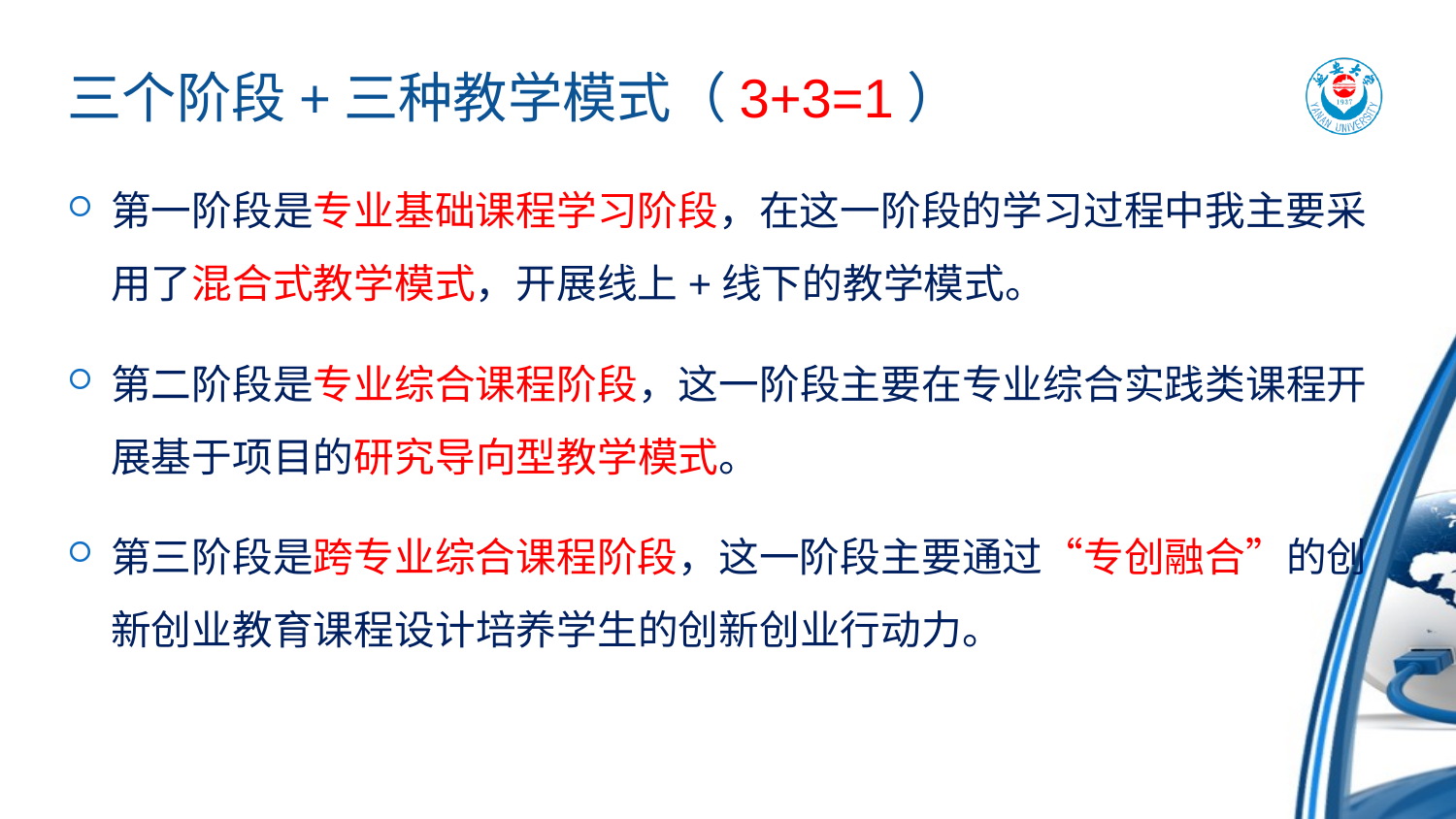

# 三个阶段+三种教学模式（3+3=1）
第一阶段是专业基础课程学习阶段，在这一阶段的学习过程中我主要采用了混合式教学模式，开展线上+线下的教学模式。
第二阶段是专业综合课程阶段，这一阶段主要在专业综合实践类课程开展基于项目的研究导向型教学模式。
第三阶段是跨专业综合课程阶段，这一阶段主要通过“专创融合”的创新创业教育课程设计培养学生的创新创业行动力。